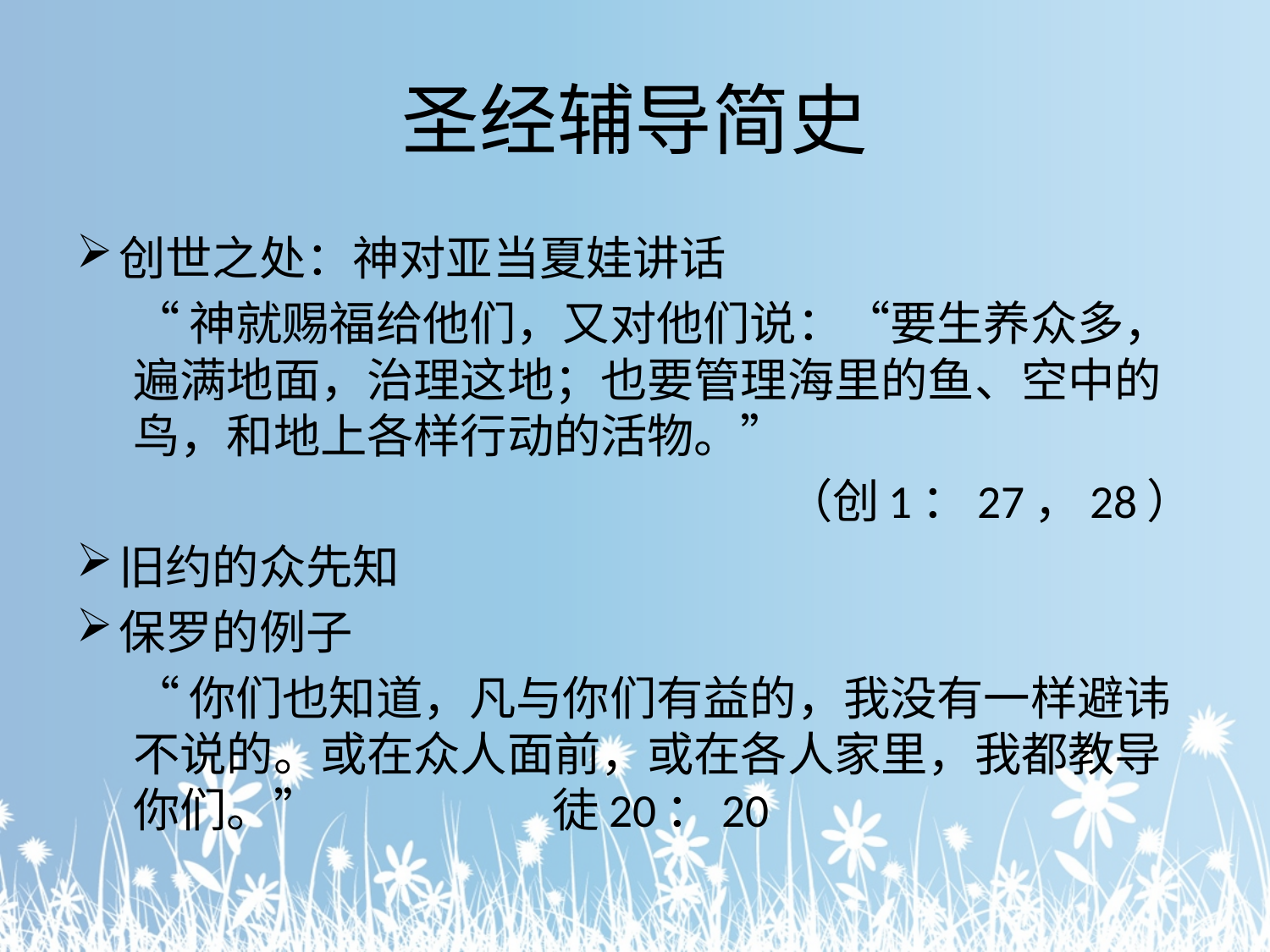

# 圣经辅导简史
创世之处：神对亚当夏娃讲话
“神就赐福给他们，又对他们说：“要生养众多，遍满地面，治理这地；也要管理海里的鱼、空中的鸟，和地上各样行动的活物。”
（创1：27，28）
旧约的众先知
保罗的例子
“你们也知道，凡与你们有益的，我没有一样避讳不说的。或在众人面前，或在各人家里，我都教导你们。”                      徒20：20